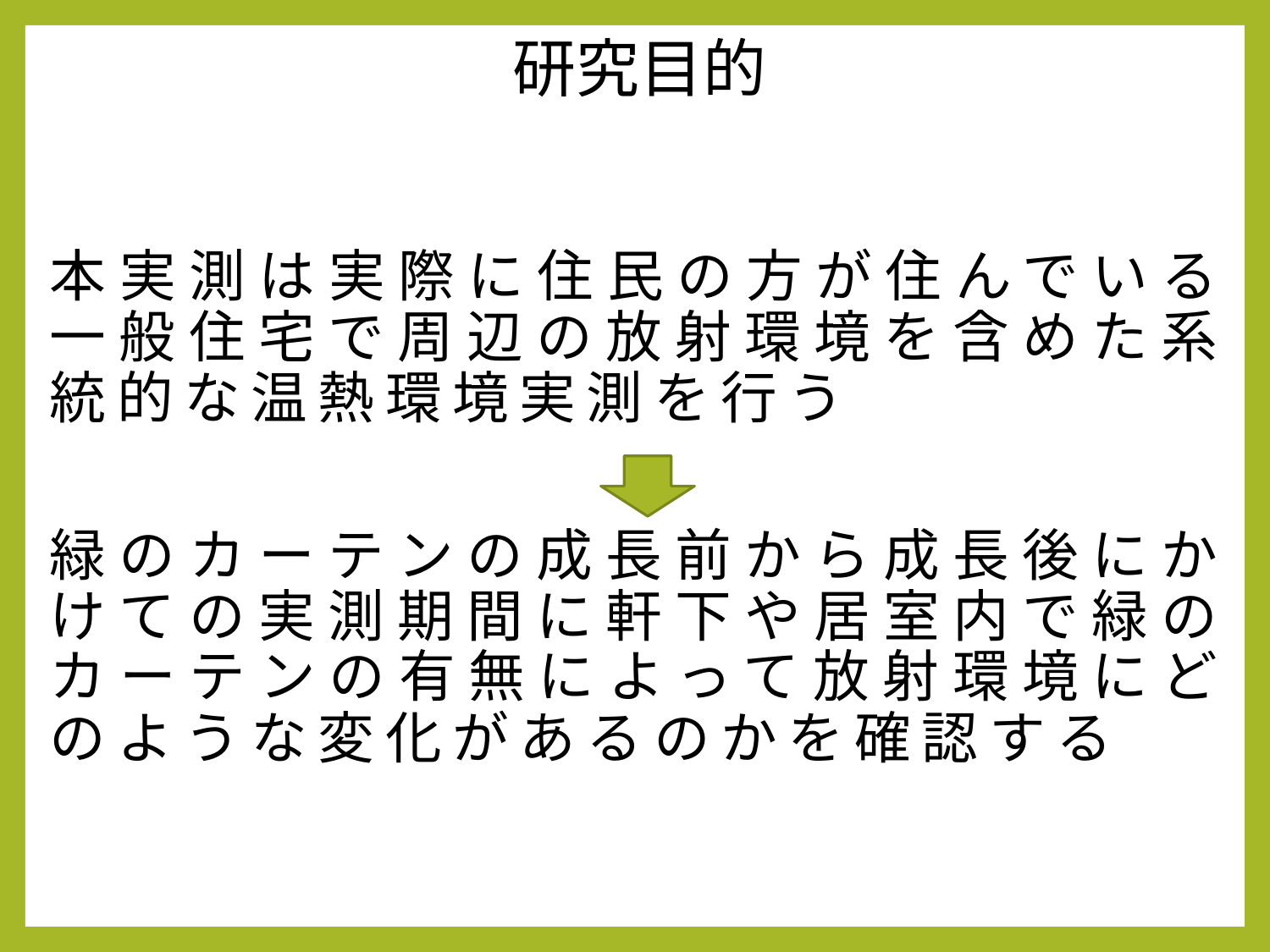

研究目的

本実測は実際に住民の方が住んでいる一般住宅で周辺の放射環境を含めた系統的な温熱環境実測を行う

緑のカーテンの成長前から成長後にかけての実測期間に軒下や居室内で緑のカーテンの有無によって放射環境にどのような変化があるのかを確認する